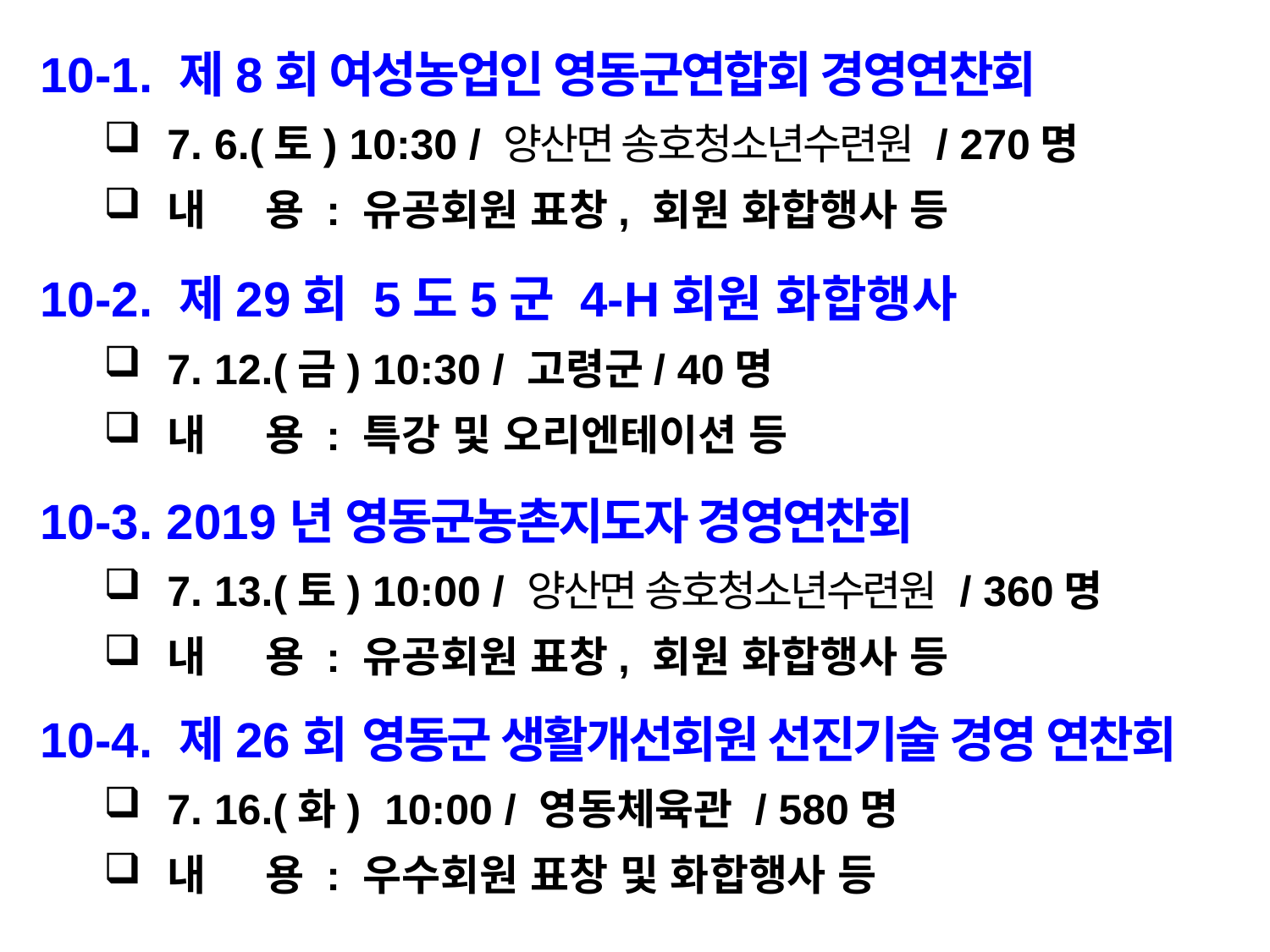

10-1. 제8회 여성농업인 영동군연합회 경영연찬회
7. 6.(토) 10:30 / 양산면 송호청소년수련원 / 270명
내     용 : 유공회원 표창, 회원 화합행사 등
10-2. 제29회 5도5군 4-H회원 화합행사
7. 12.(금) 10:30 / 고령군/ 40명
내     용 : 특강 및 오리엔테이션 등
10-3. 2019년 영동군농촌지도자 경영연찬회
7. 13.(토) 10:00 / 양산면 송호청소년수련원 / 360명
내     용 : 유공회원 표창, 회원 화합행사 등
10-4. 제26회 영동군 생활개선회원 선진기술 경영 연찬회
7. 16.(화)  10:00 / 영동체육관 / 580명
내     용 : 우수회원 표창 및 화합행사 등